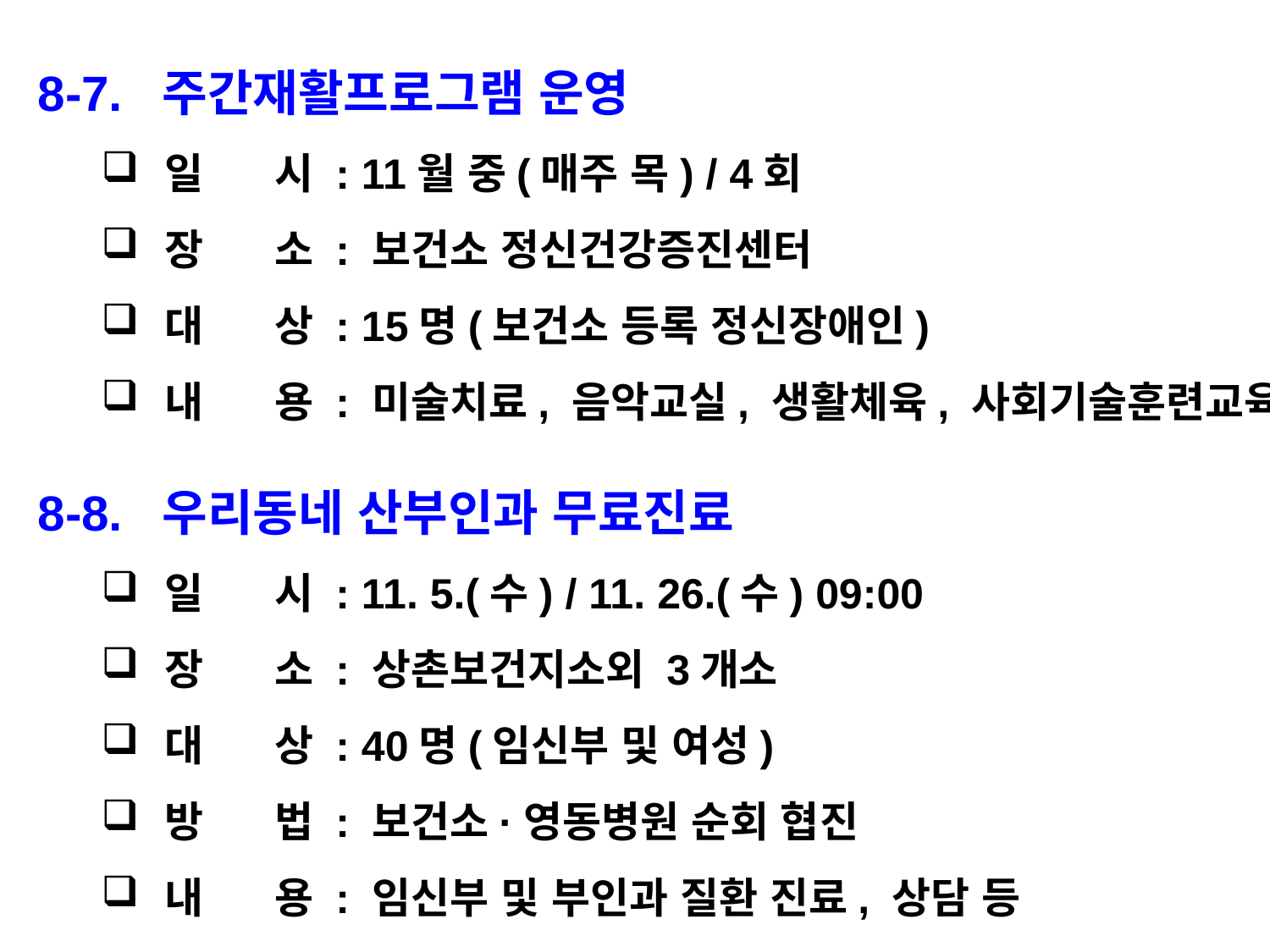

8-7.  주간재활프로그램 운영
일      시 : 11월 중(매주 목) / 4회
장      소 : 보건소 정신건강증진센터
대      상 : 15명(보건소 등록 정신장애인)
내      용 : 미술치료, 음악교실, 생활체육, 사회기술훈련교육
8-8.  우리동네 산부인과 무료진료
일      시 : 11. 5.(수) / 11. 26.(수) 09:00
장      소 : 상촌보건지소외 3개소
대      상 : 40명(임신부 및 여성)
방      법 : 보건소·영동병원 순회 협진
내      용 : 임신부 및 부인과 질환 진료, 상담 등